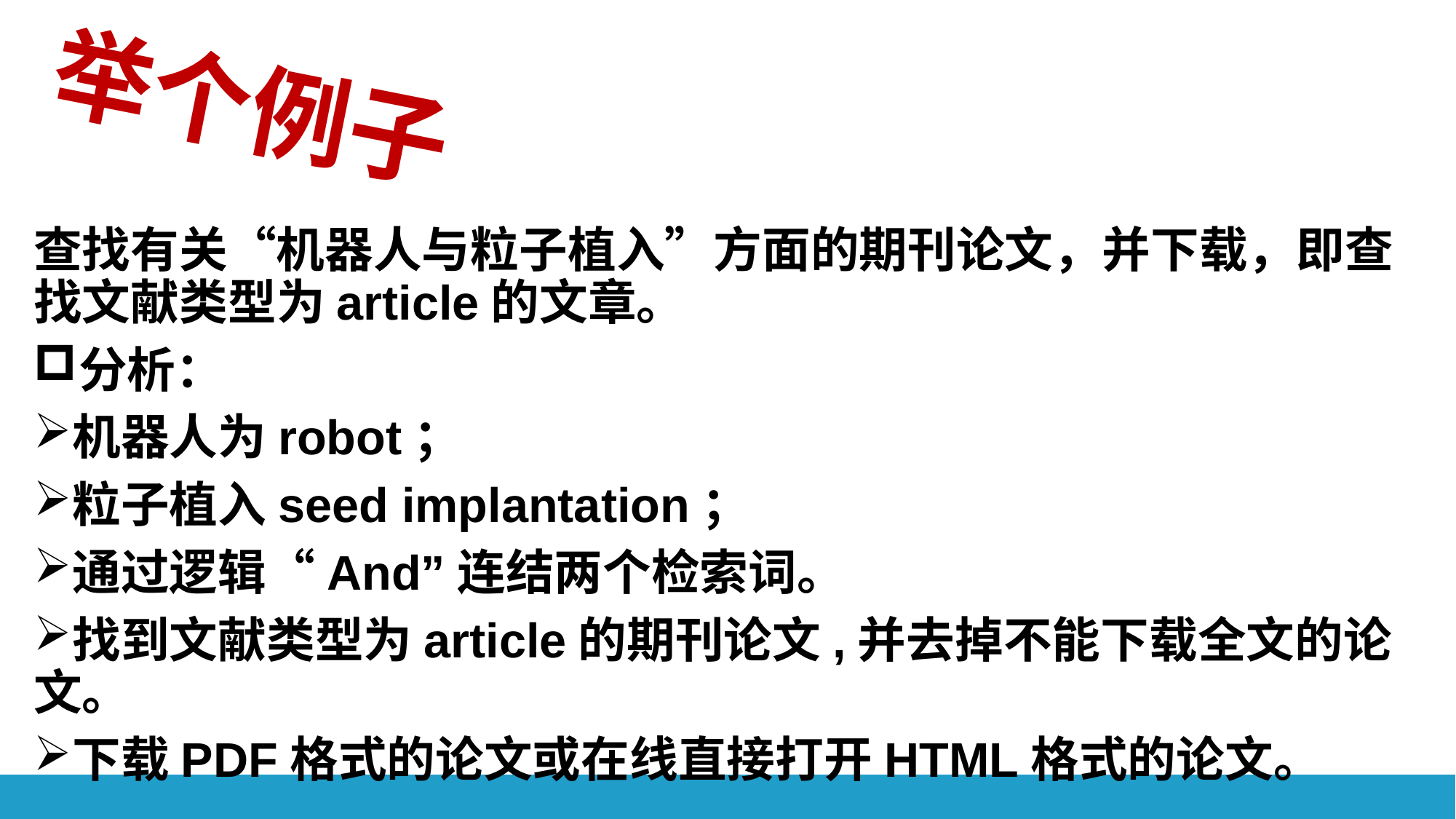

举个例子
查找有关“机器人与粒子植入”方面的期刊论文，并下载，即查找文献类型为article的文章。
分析：
机器人为robot；
粒子植入seed implantation；
通过逻辑“And”连结两个检索词。
找到文献类型为article的期刊论文,并去掉不能下载全文的论文。
下载PDF格式的论文或在线直接打开HTML格式的论文。